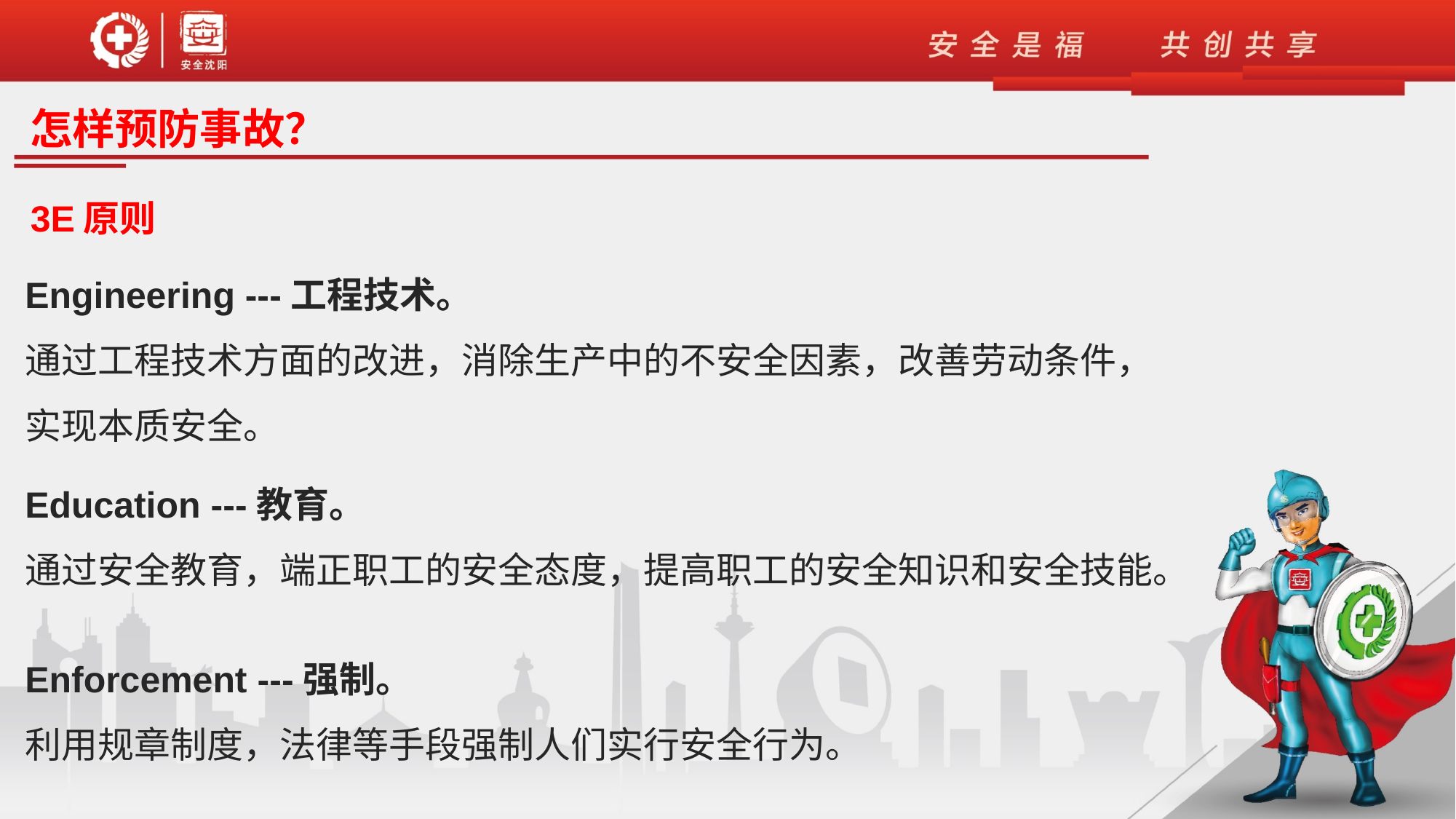

怎样预防事故？

3E原则
Engineering ---工程技术。
通过工程技术方面的改进，消除生产中的不安全因素，改善劳动条件，实现本质安全。
Education ---教育。
通过安全教育，端正职工的安全态度，提高职工的安全知识和安全技能。
Enforcement ---强制。
利用规章制度，法律等手段强制人们实行安全行为。